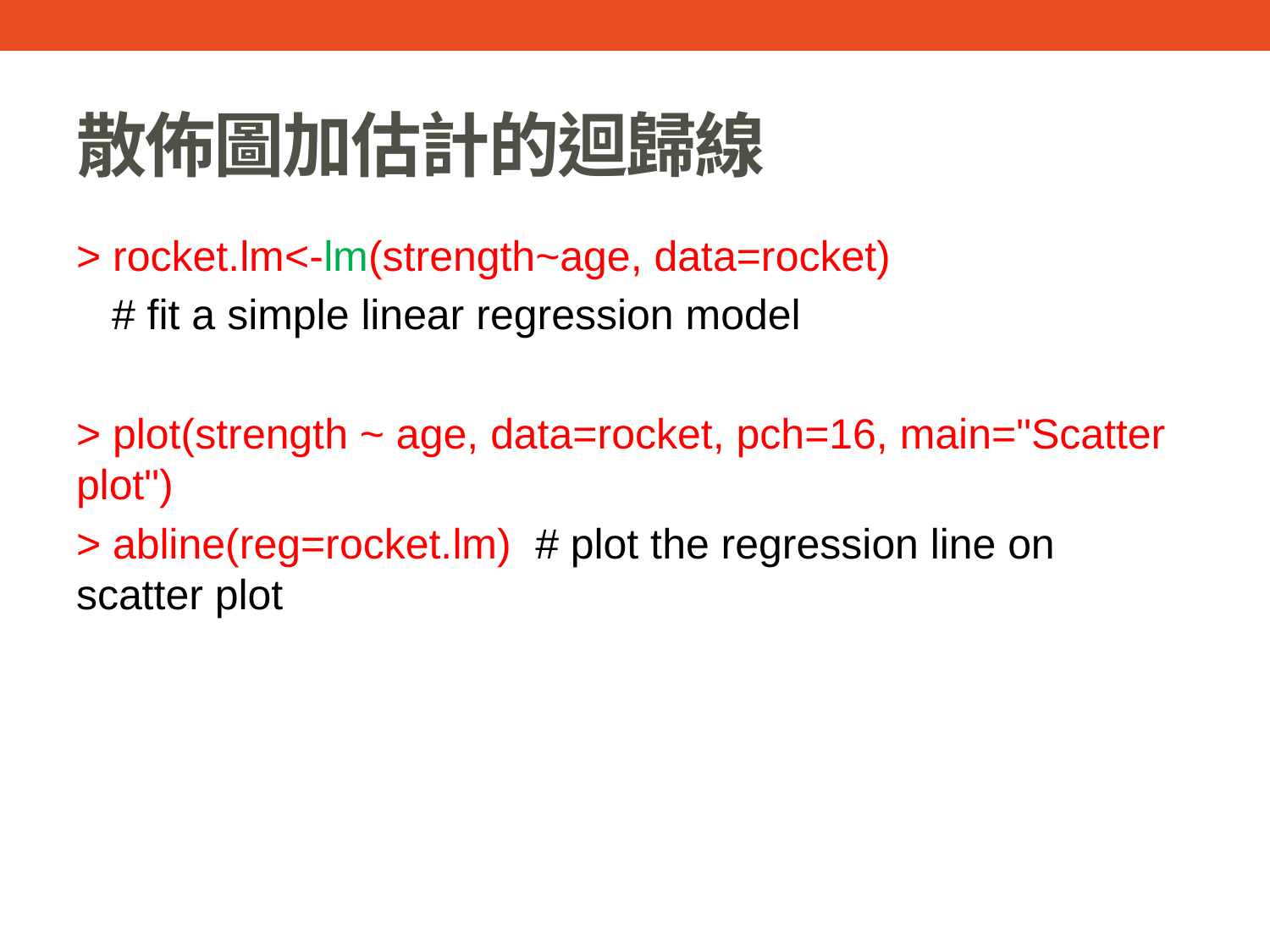

# 散佈圖加估計的迴歸線
> rocket.lm<-lm(strength~age, data=rocket)
   # fit a simple linear regression model

> plot(strength ~ age, data=rocket, pch=16, main="Scatter plot")
> abline(reg=rocket.lm)  # plot the regression line on scatter plot